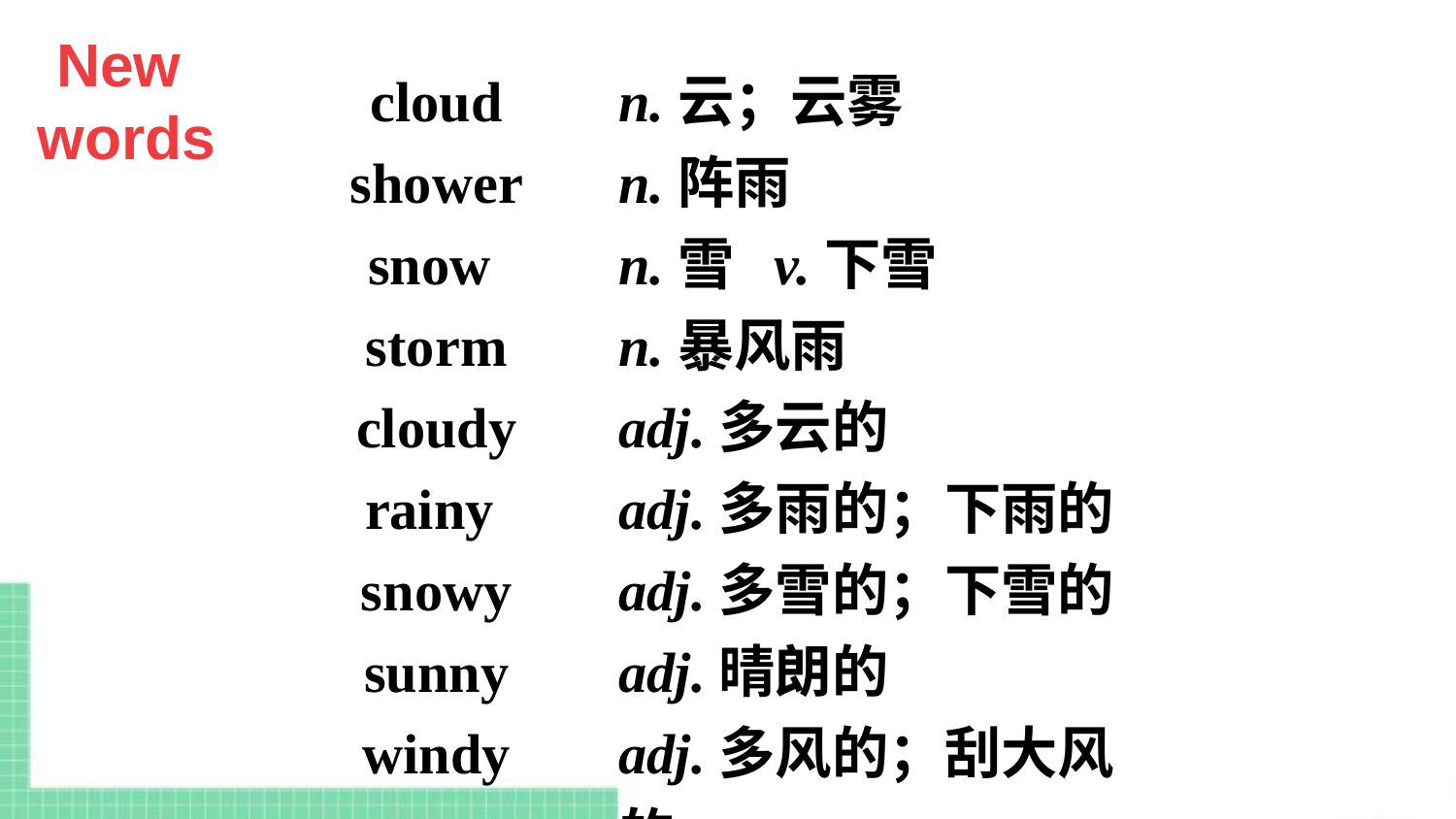

New
words
cloud
shower
snow
storm
cloudy
rainy
snowy
sunny
windy
n.云；云雾
n.阵雨
n.雪  v.下雪
n.暴风雨
adj.多云的
adj.多雨的；下雨的
adj.多雪的；下雪的
adj.晴朗的
adj.多风的；刮大风的